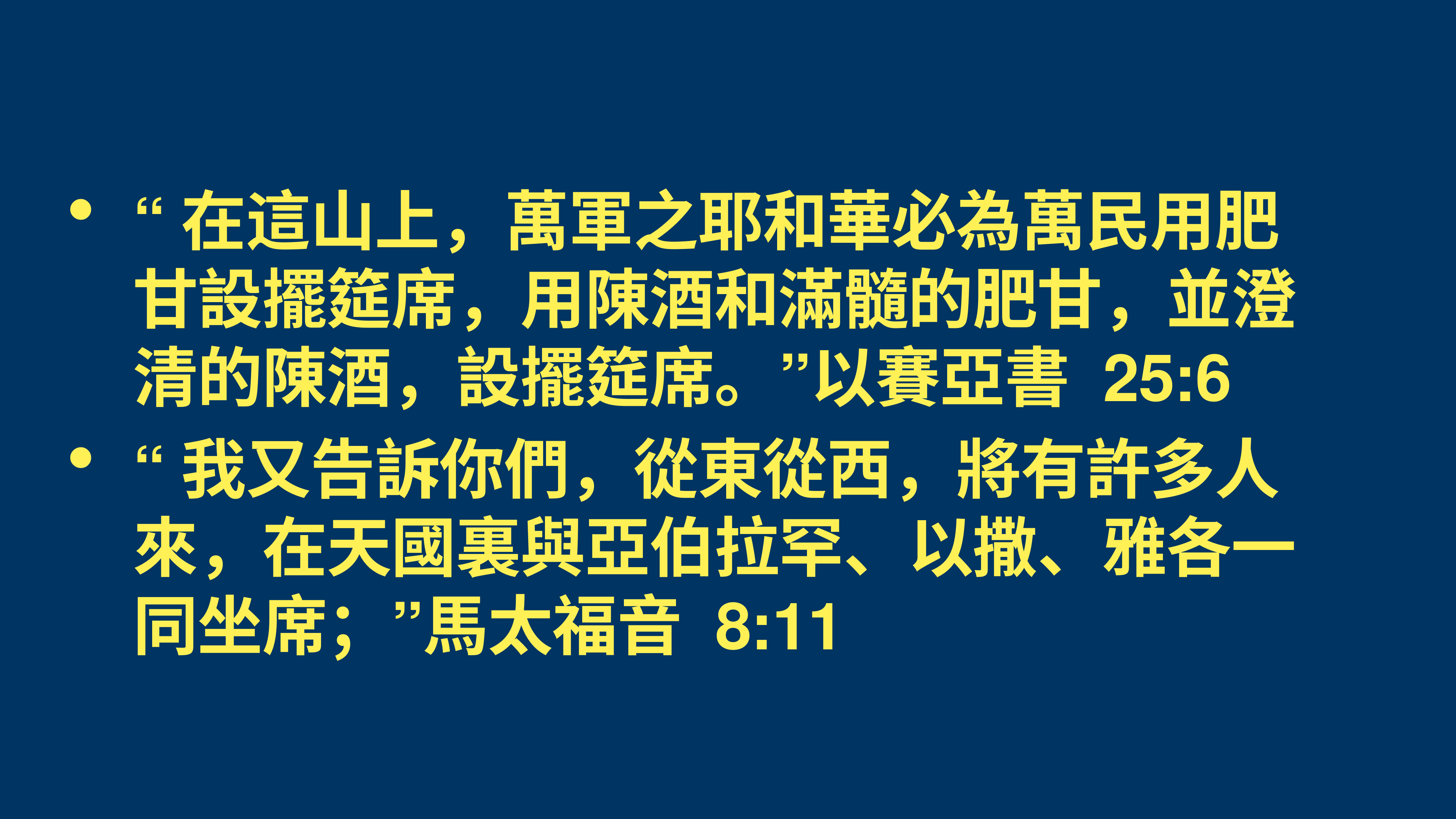

“在這山上，萬軍之耶和華必為萬民用肥甘設擺筵席，用陳酒和滿髓的肥甘，並澄清的陳酒，設擺筵席。”以賽亞書 25:6
“我又告訴你們，從東從西，將有許多人來，在天國裏與亞伯拉罕、以撒、雅各一同坐席；”馬太福音 8:11